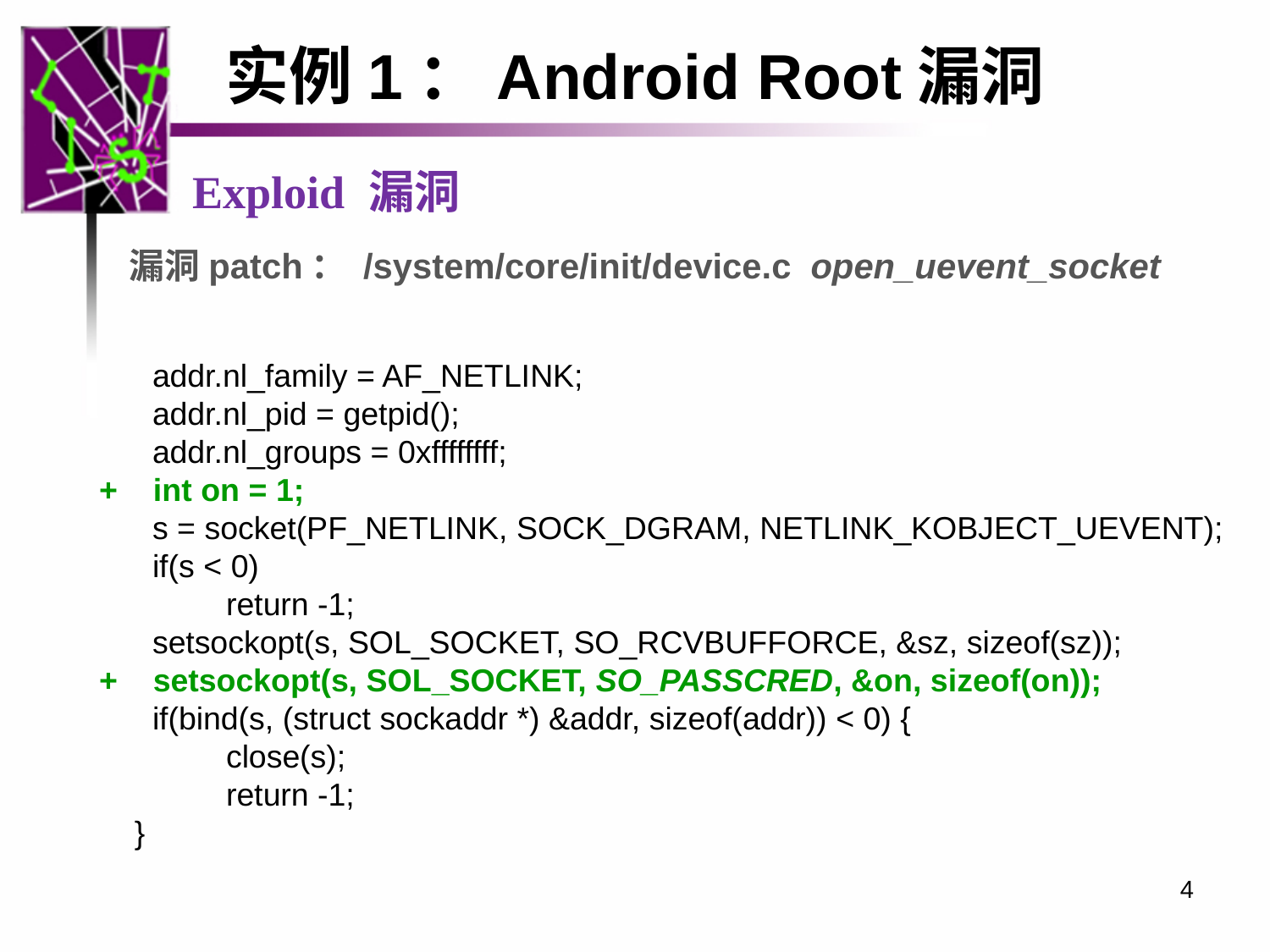

实例1：Android Root漏洞
Exploid 漏洞
漏洞patch： /system/core/init/device.c  open_uevent_socket
      addr.nl_family = AF_NETLINK;
      addr.nl_pid = getpid();
      addr.nl_groups = 0xffffffff;
+    int on = 1;
      s = socket(PF_NETLINK, SOCK_DGRAM, NETLINK_KOBJECT_UEVENT);
      if(s < 0)
      	return -1;
      setsockopt(s, SOL_SOCKET, SO_RCVBUFFORCE, &sz, sizeof(sz));
+    setsockopt(s, SOL_SOCKET, SO_PASSCRED, &on, sizeof(on));
      if(bind(s, (struct sockaddr *) &addr, sizeof(addr)) < 0) {
	close(s);
        	return -1;
    }
4